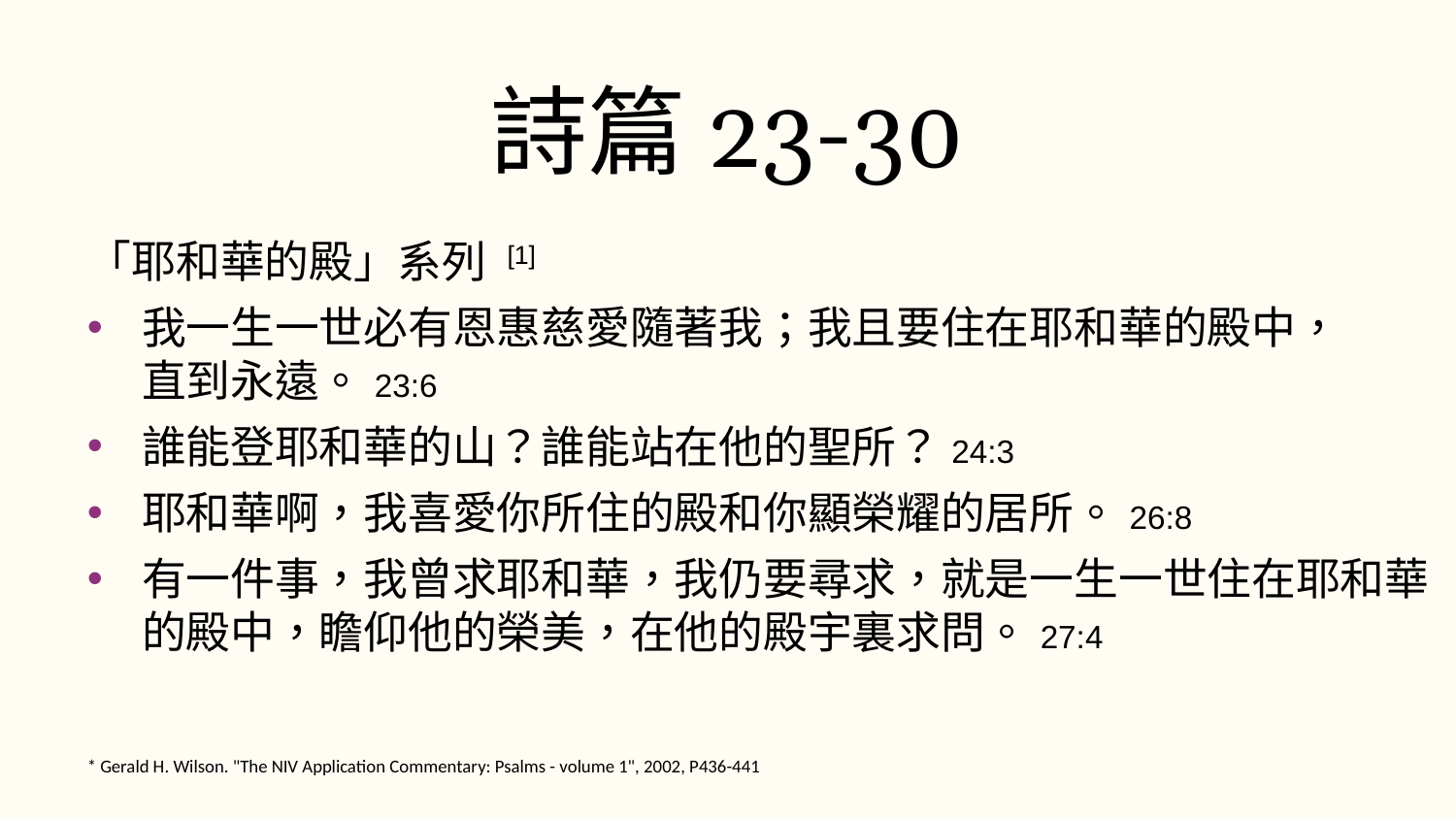

詩篇23-30
「耶和華的殿」系列 [1]
我一生一世必有恩惠慈愛隨著我；我且要住在耶和華的殿中，
直到永遠。23:6
誰能登耶和華的山？誰能站在他的聖所？24:3
耶和華啊，我喜愛你所住的殿和你顯榮耀的居所。26:8
有一件事，我曾求耶和華，我仍要尋求，就是一生一世住在耶和華的殿中，瞻仰他的榮美，在他的殿宇裏求問。27:4
* Gerald H. Wilson. "The NIV Application Commentary: Psalms - volume 1", 2002, P436-441